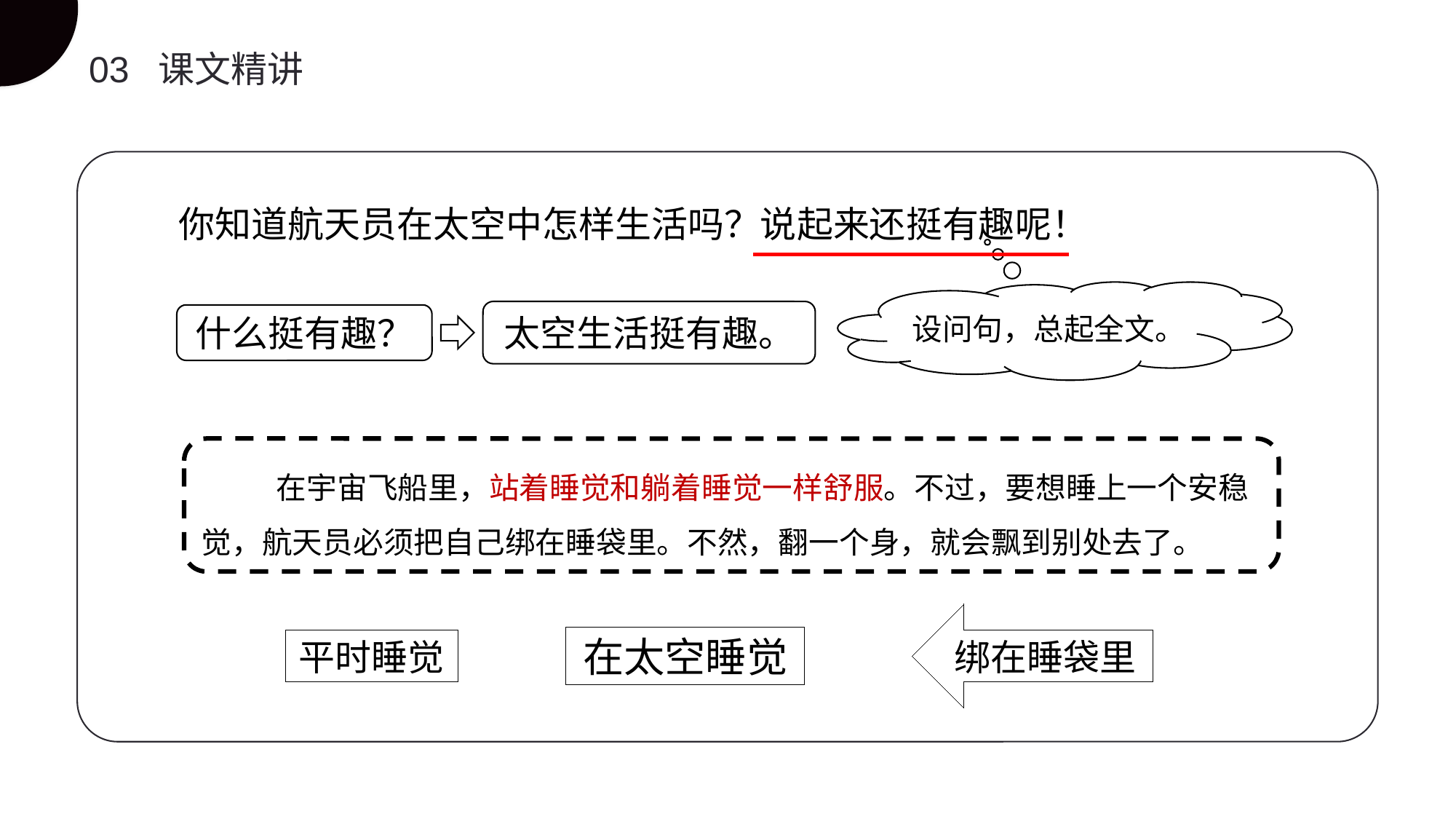

03  课文精讲
       你知道航天员在太空中怎样生活吗？说起来还挺有趣呢！
设问句，总起全文。
太空生活挺有趣。
什么挺有趣？

在宇宙飞船里，站着睡觉和躺着睡觉一样舒服。不过，要想睡上一个安稳觉，航天员必须把自己绑在睡袋里。不然，翻一个身，就会飘到别处去了。
绑在睡袋里
在太空睡觉
平时睡觉